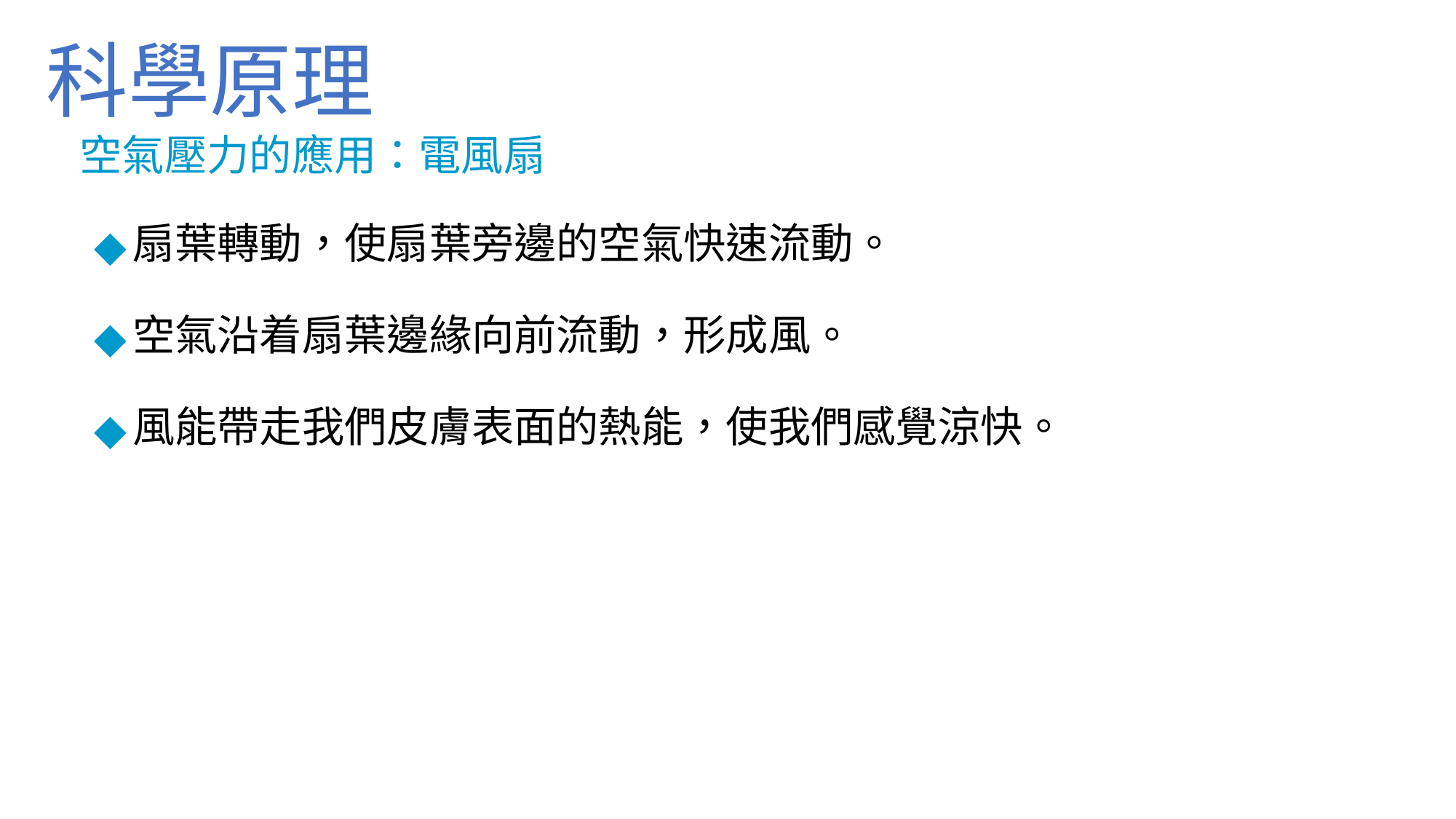

科學原理
空氣壓力的應用：電風扇
扇葉轉動，使扇葉旁邊的空氣快速流動。
空氣沿着扇葉邊緣向前流動，形成風。
風能帶走我們皮膚表面的熱能，使我們感覺涼快。